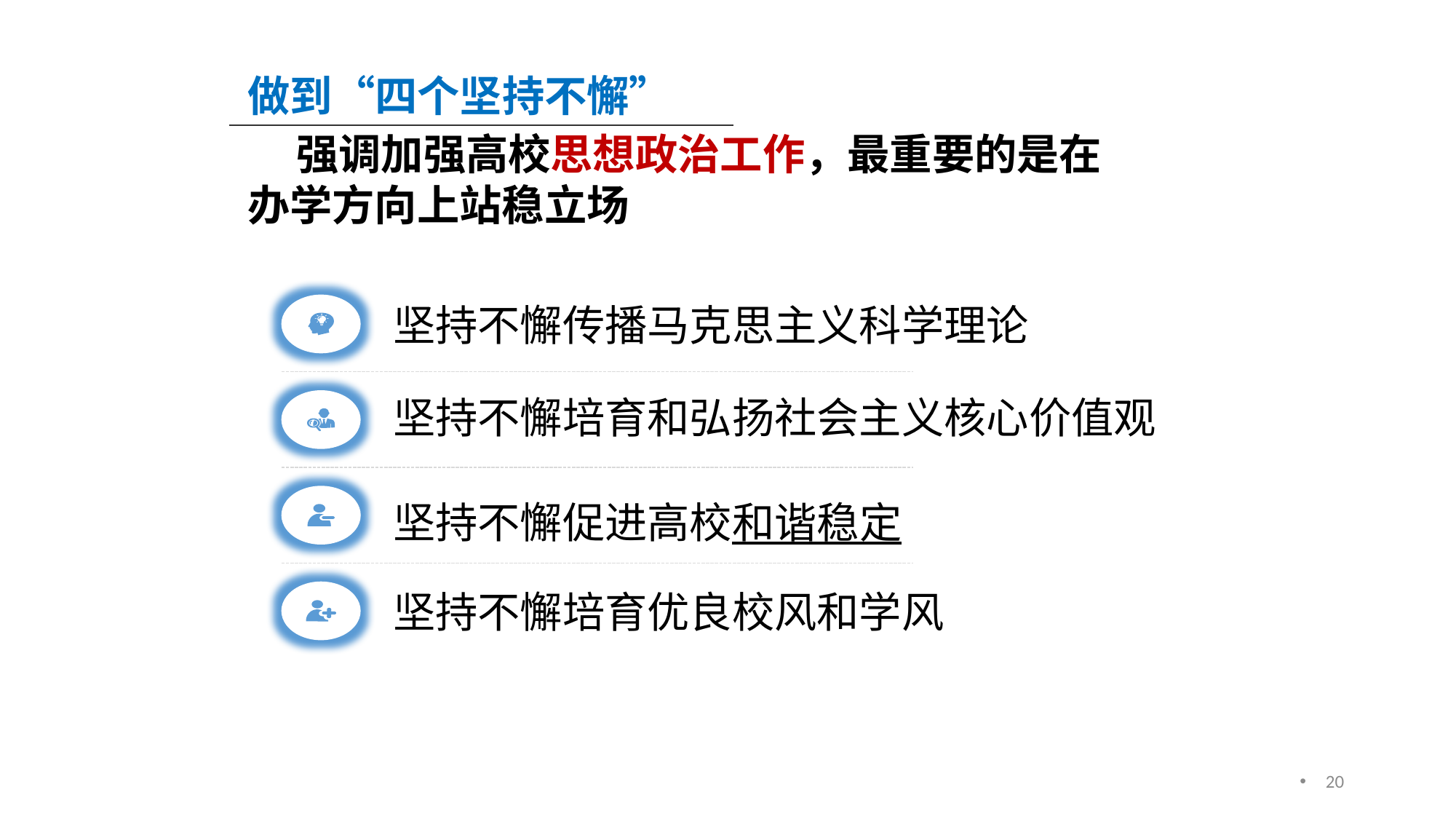

做到“四个坚持不懈”
    强调加强高校思想政治工作，最重要的是在办学方向上站稳立场

坚持不懈传播马克思主义科学理论

坚持不懈培育和弘扬社会主义核心价值观

坚持不懈培育优良校风和学风

坚持不懈促进高校和谐稳定
20